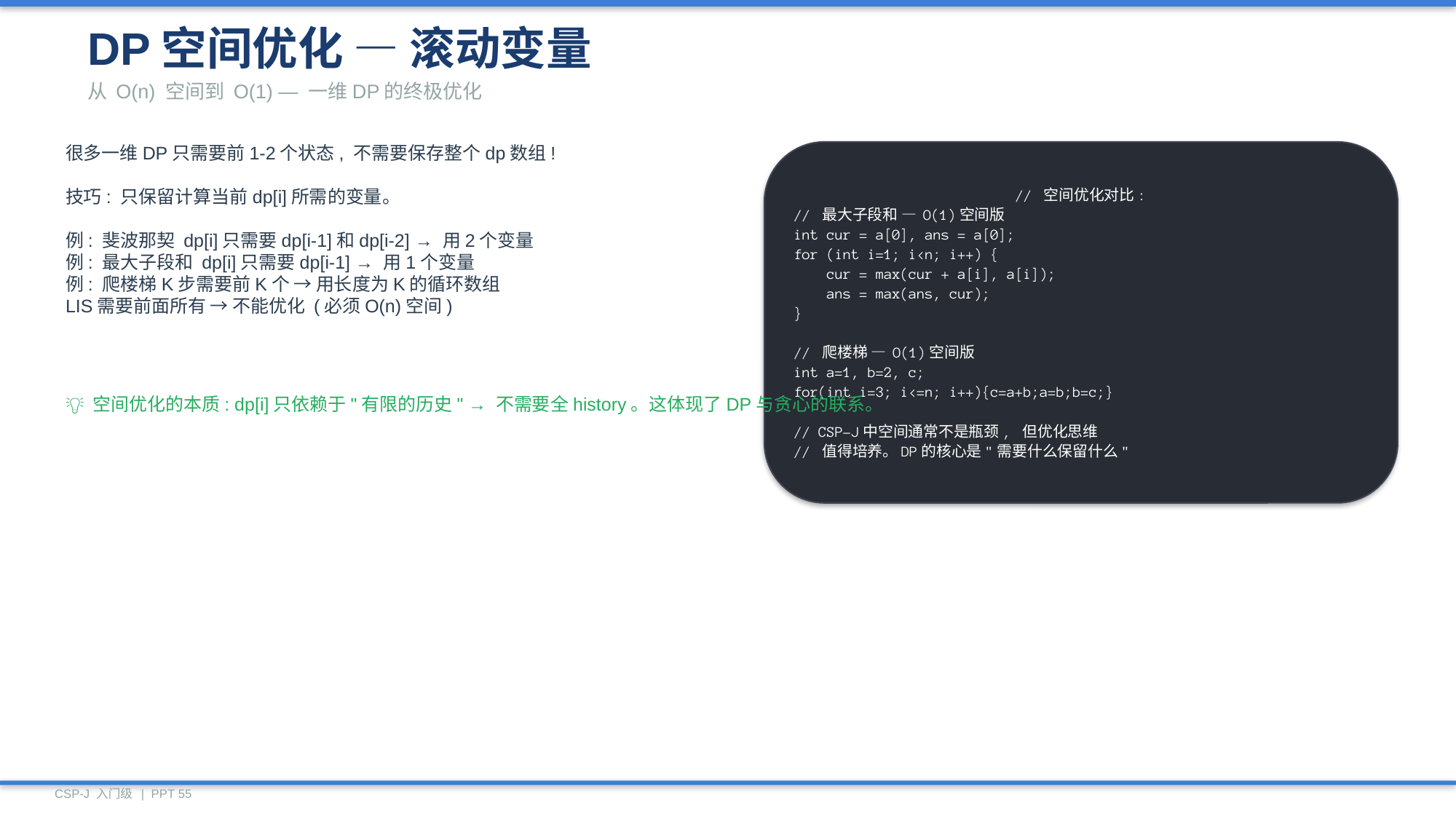

DP空间优化 — 滚动变量
从 O(n) 空间到 O(1) — 一维DP的终极优化
很多一维DP只需要前1-2个状态, 不需要保存整个dp数组!
技巧: 只保留计算当前dp[i]所需的变量。
例: 斐波那契 dp[i]只需要dp[i-1]和dp[i-2] → 用2个变量
例: 最大子段和 dp[i]只需要dp[i-1] → 用1个变量
例: 爬楼梯K步需要前K个 → 用长度为K的循环数组
LIS需要前面所有 → 不能优化 (必须O(n)空间)
// 空间优化对比:
// 最大子段和 — O(1)空间版
int cur = a[0], ans = a[0];
for (int i=1; i<n; i++) {
    cur = max(cur + a[i], a[i]);
    ans = max(ans, cur);
}

// 爬楼梯 — O(1)空间版
int a=1, b=2, c;
for(int i=3; i<=n; i++){c=a+b;a=b;b=c;}

// CSP-J中空间通常不是瓶颈, 但优化思维
// 值得培养。DP的核心是"需要什么保留什么"
💡 空间优化的本质: dp[i]只依赖于"有限的历史" → 不需要全history。这体现了DP与贪心的联系。

CSP-J 入门级  |  PPT 55